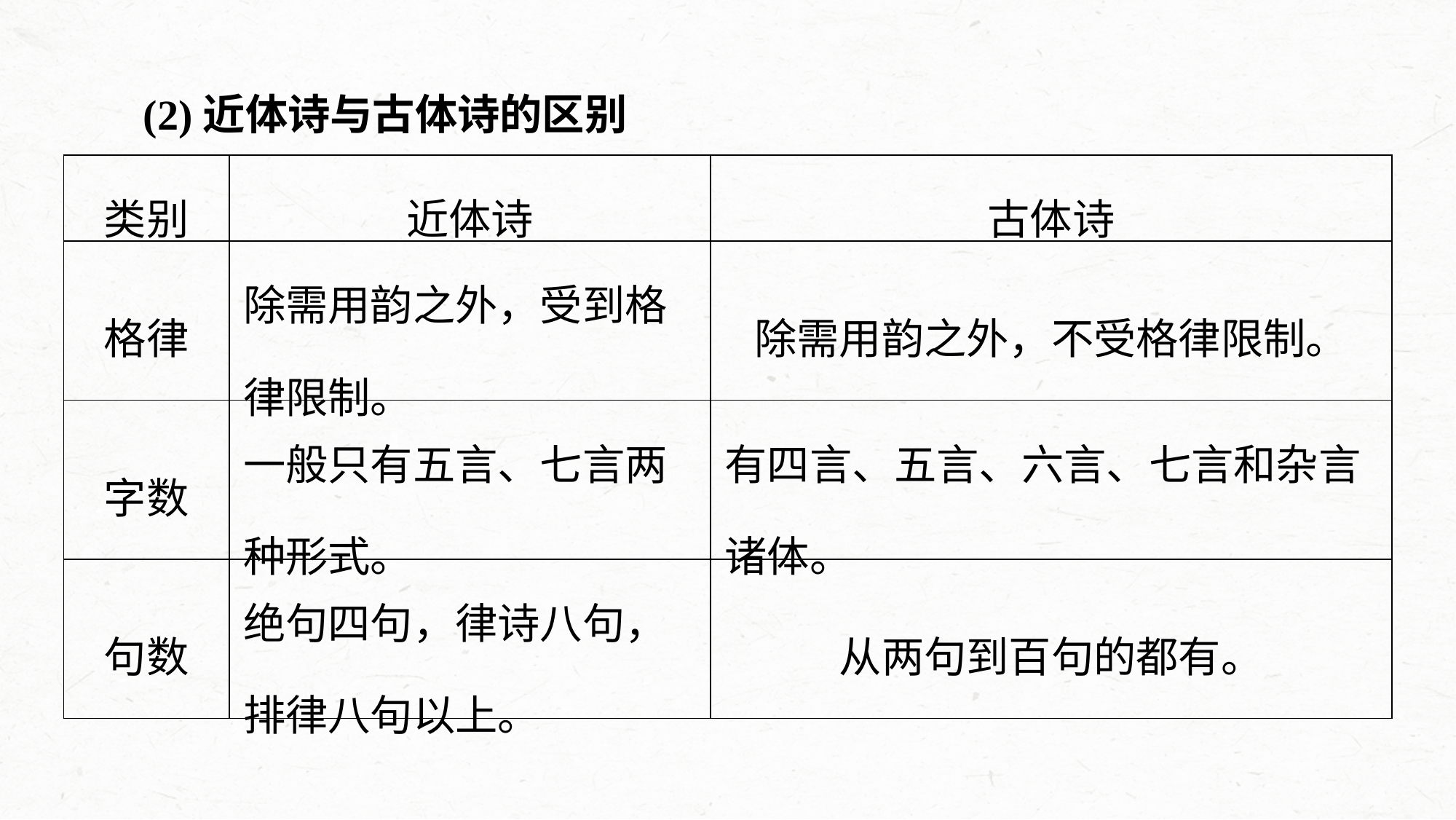

(2)近体诗与古体诗的区别
| 类别 | 近体诗 | 古体诗 |
| --- | --- | --- |
| 格律 | 除需用韵之外，受到格律限制。 | 除需用韵之外，不受格律限制。 |
| 字数 | 一般只有五言、七言两种形式。 | 有四言、五言、六言、七言和杂言诸体。 |
| 句数 | 绝句四句，律诗八句，排律八句以上。 | 从两句到百句的都有。 |